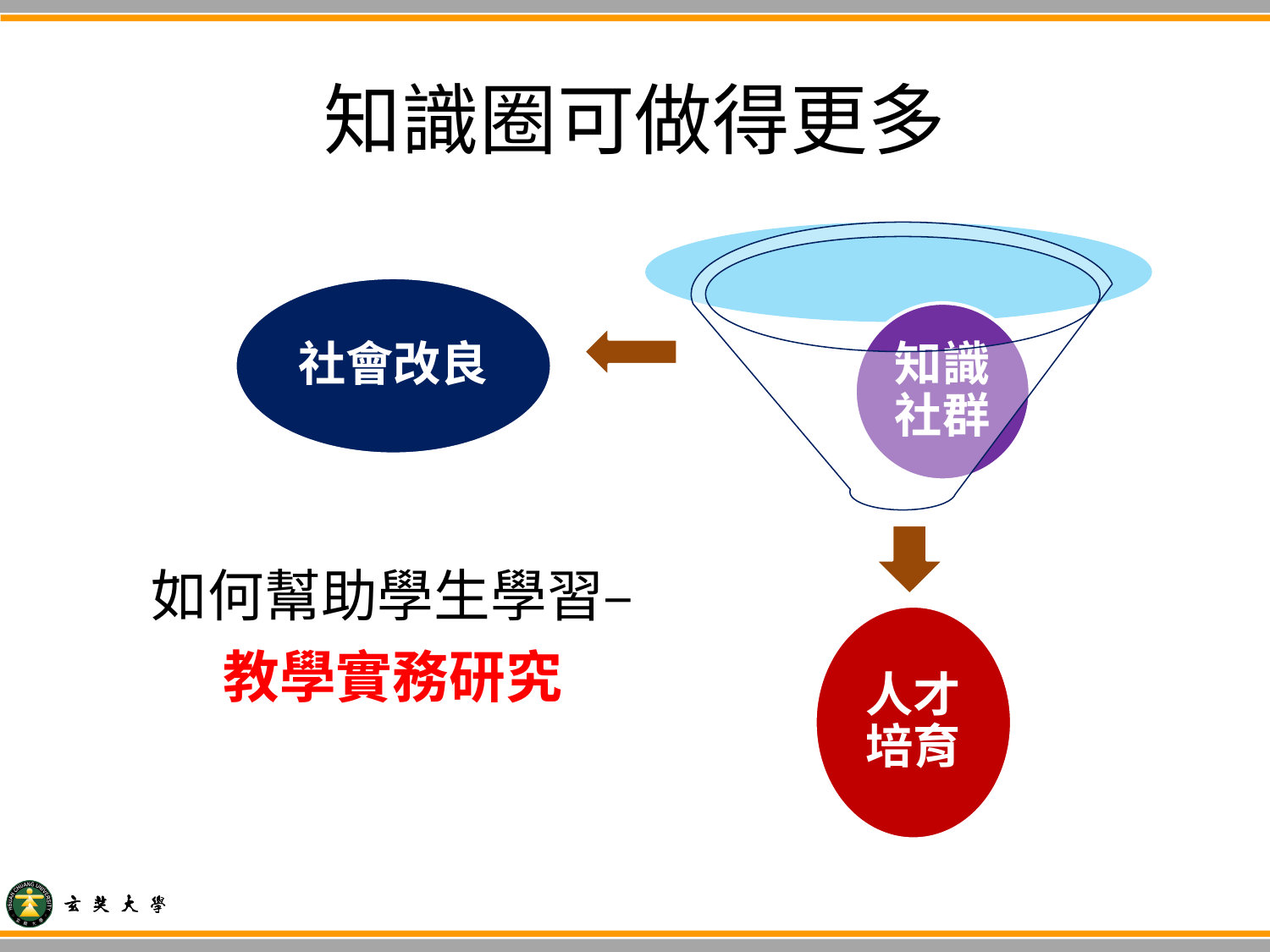

# 知識圈可做得更多
如何幫助學生學習–
教學實務研究
知識社群
社會改良
人才培育